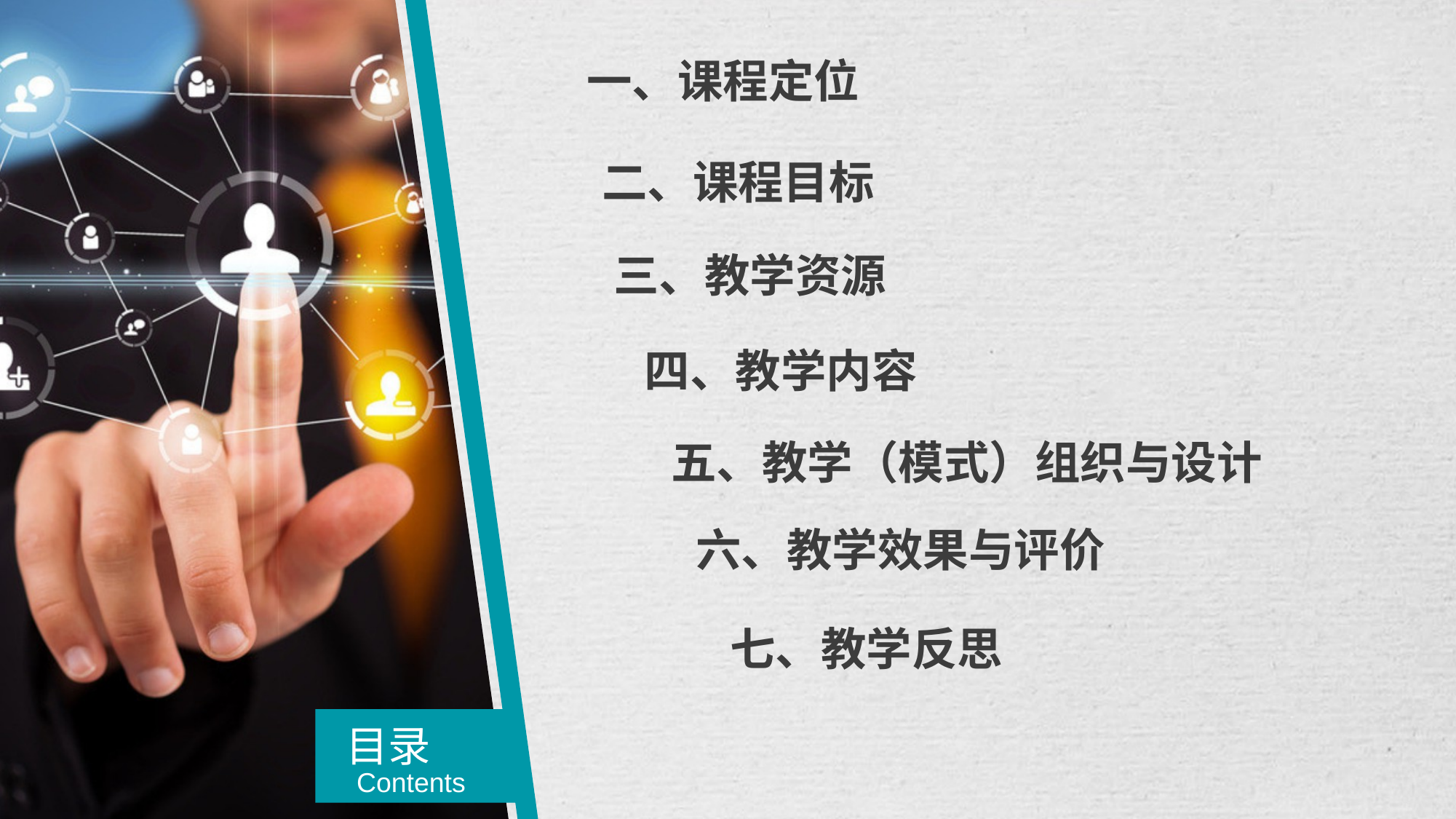

一、课程定位
二、课程目标
三、教学资源
四、教学内容
五、教学（模式）组织与设计
六、教学效果与评价
七、教学反思

目录
Contents